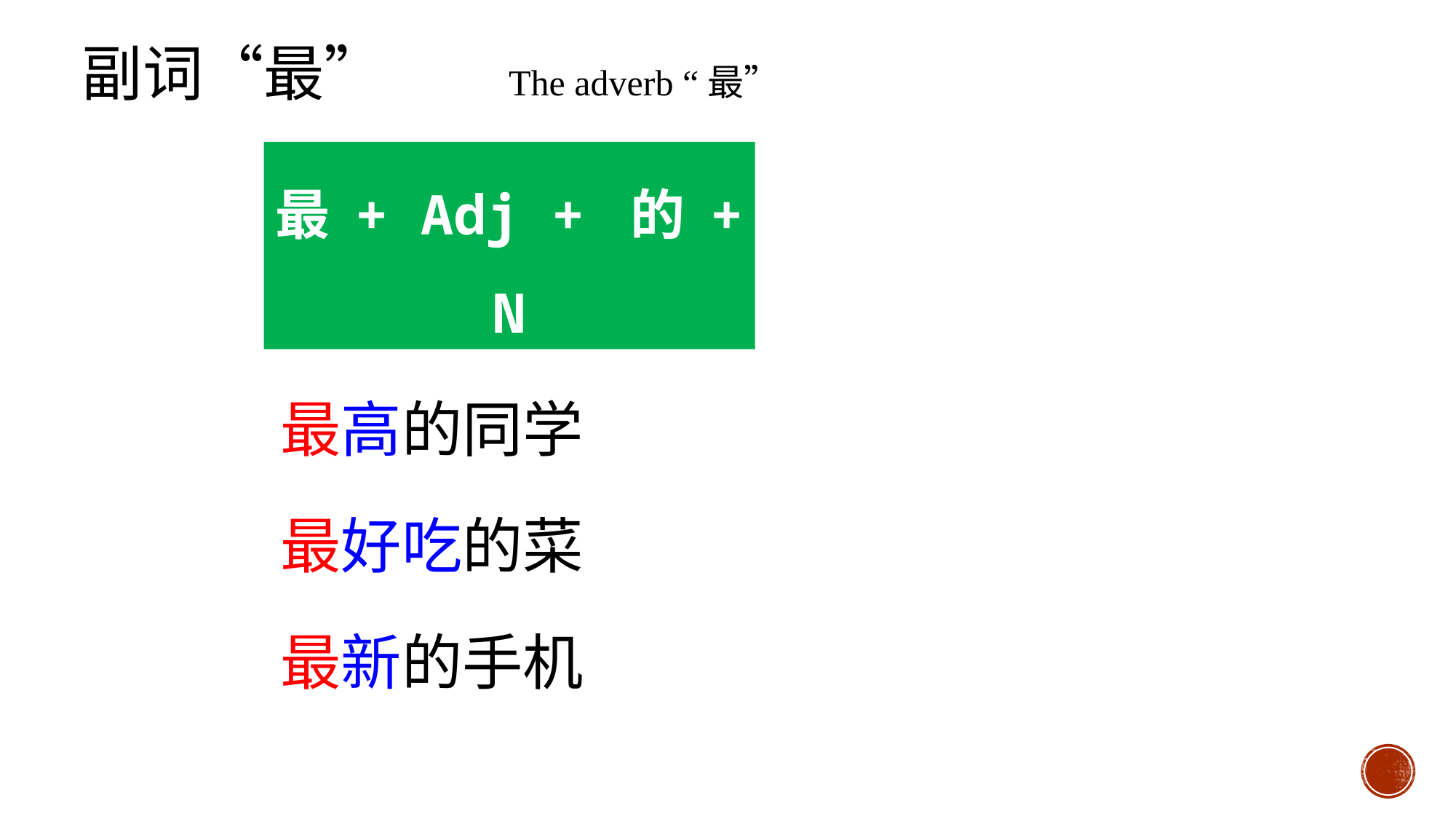

副词“最”        The adverb “最”
最 + Adj + 的 + N

最好的朋友
最高的同学
最好吃的菜
最新的手机